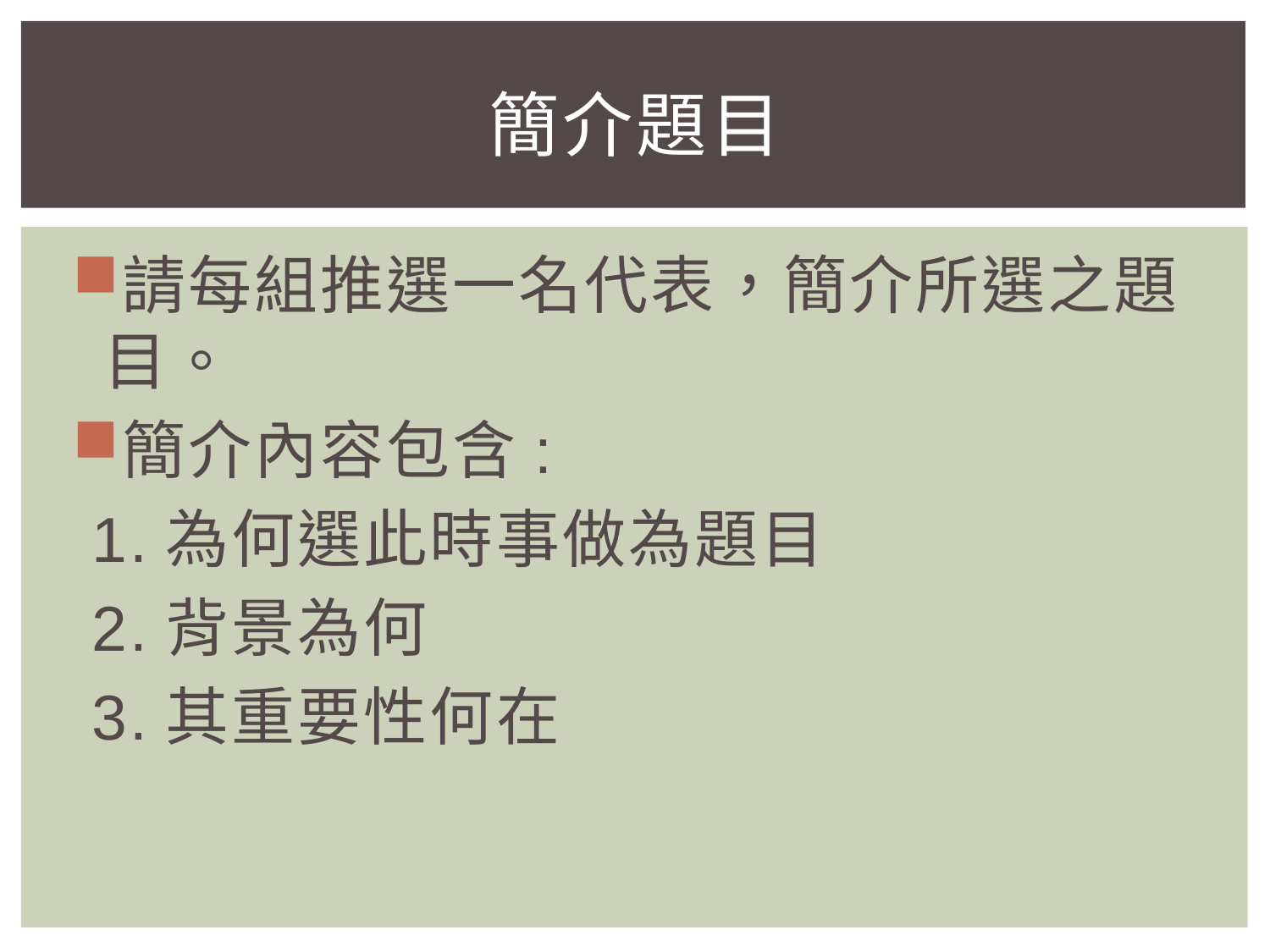

# 簡介題目
請每組推選一名代表，簡介所選之題目。
簡介內容包含:
 1.為何選此時事做為題目
 2.背景為何
 3.其重要性何在